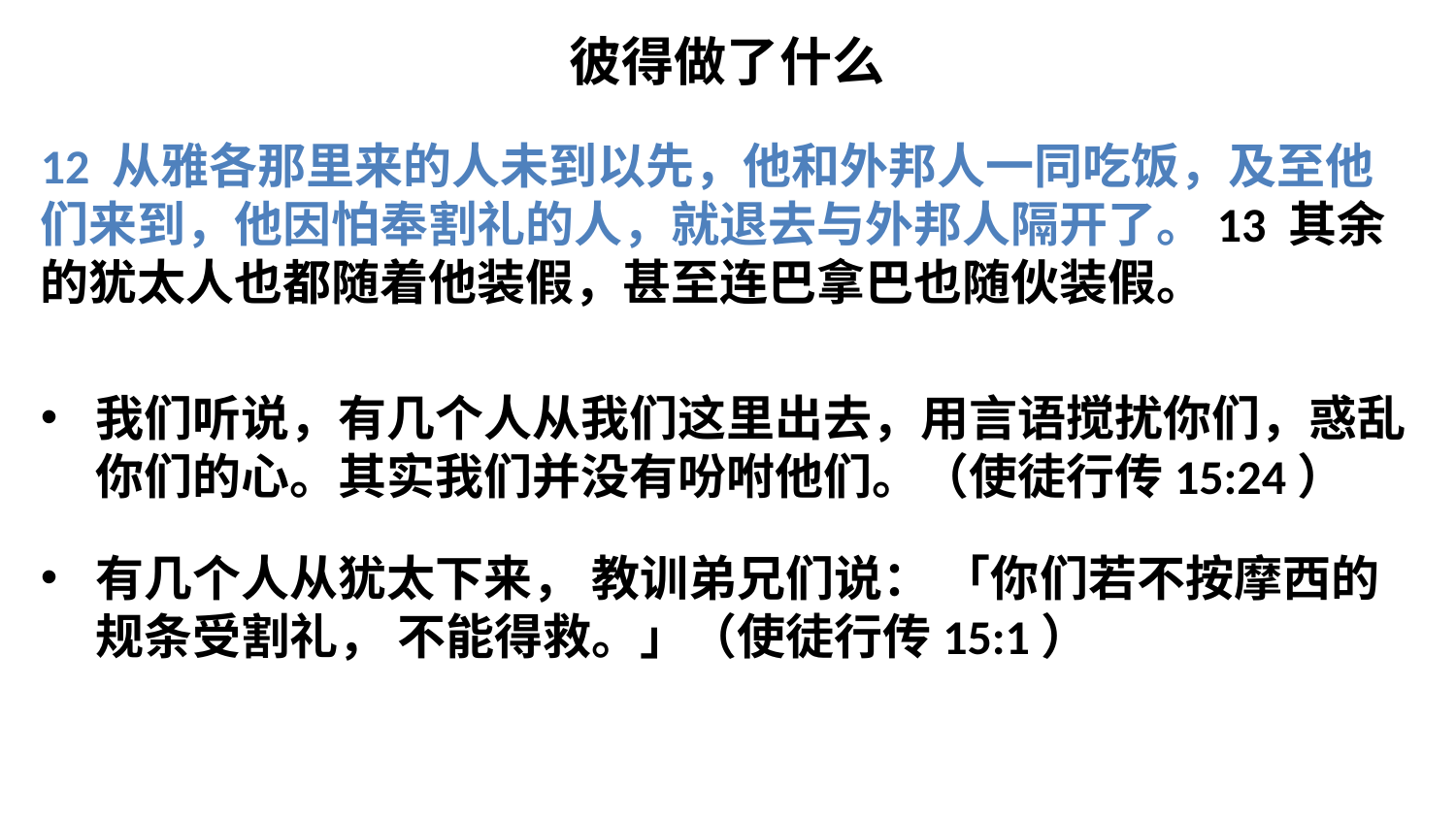

彼得做了什么

12 从雅各那里来的人未到以先，他和外邦人一同吃饭，及至他们来到，他因怕奉割礼的人，就退去与外邦人隔开了。13 其余的犹太人也都随着他装假，甚至连巴拿巴也随伙装假。

我们听说，有几个人从我们这里出去，用言语搅扰你们，惑乱你们的心。其实我们并没有吩咐他们。（使徒行传15:24）

有几个人从犹太下来， 教训弟兄们说： 「你们若不按摩西的规条受割礼， 不能得救。」（使徒行传15:1）